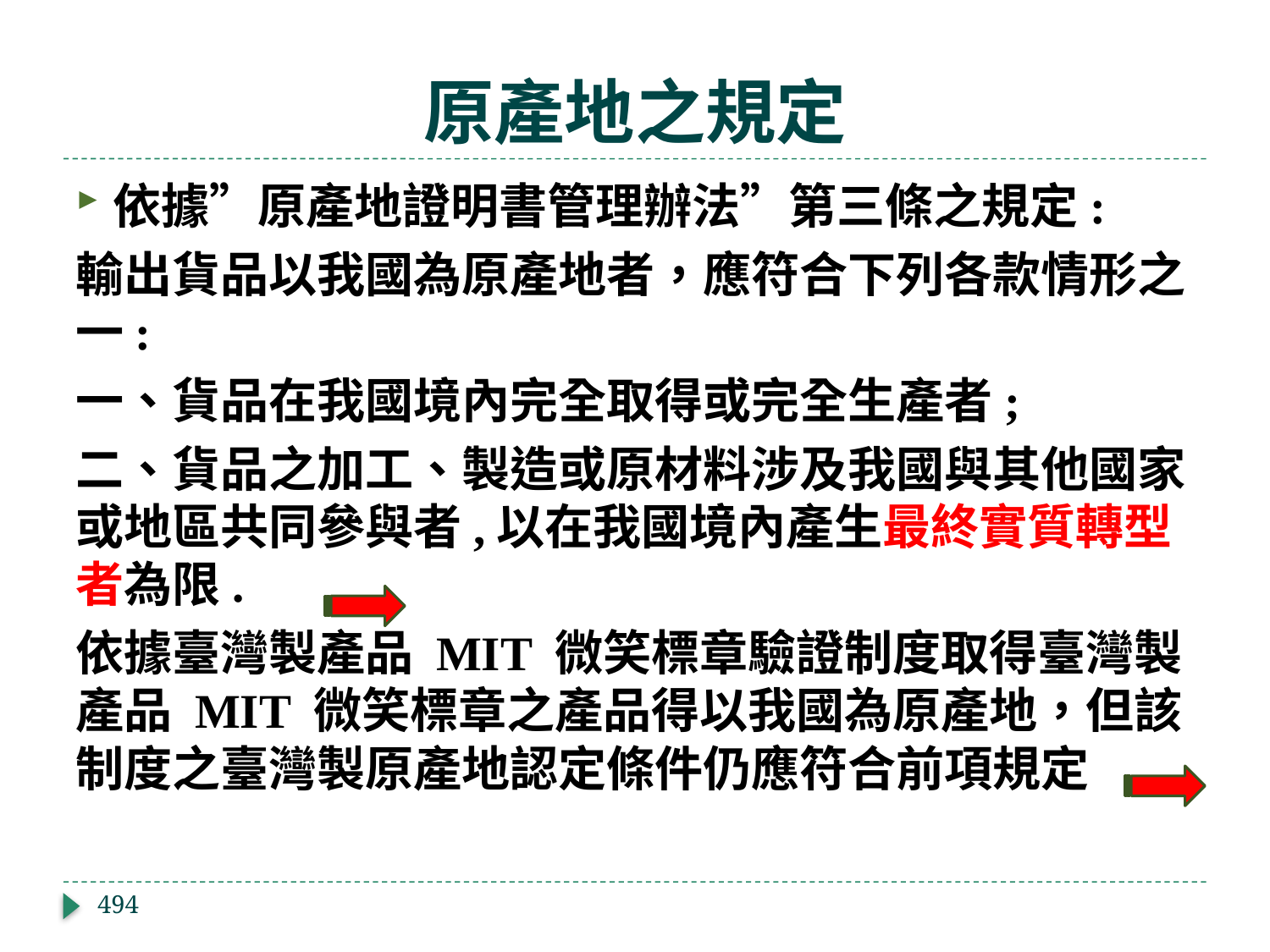

# 原產地之規定
依據”原產地證明書管理辦法”第三條之規定:
輸出貨品以我國為原產地者，應符合下列各款情形之一:
一、貨品在我國境內完全取得或完全生產者;
二、貨品之加工、製造或原材料涉及我國與其他國家或地區共同參與者,以在我國境內產生最終實質轉型者為限.
依據臺灣製產品 MIT 微笑標章驗證制度取得臺灣製產品 MIT 微笑標章之產品得以我國為原產地，但該制度之臺灣製原產地認定條件仍應符合前項規定

494